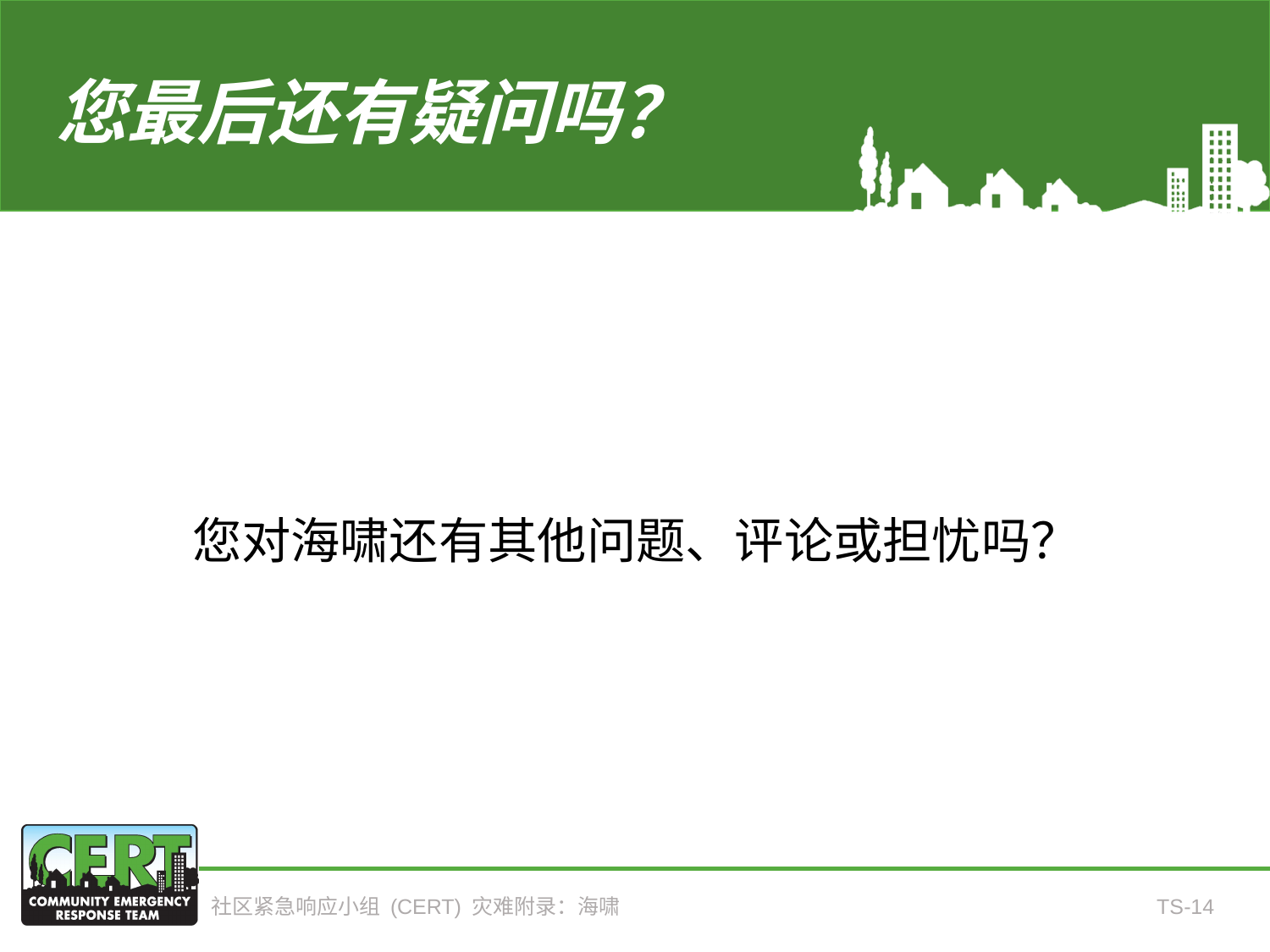

# 您最后还有疑问吗？
您对海啸还有其他问题、评论或担忧吗？
社区紧急响应小组 (CERT) 灾难附录：海啸
TS-14